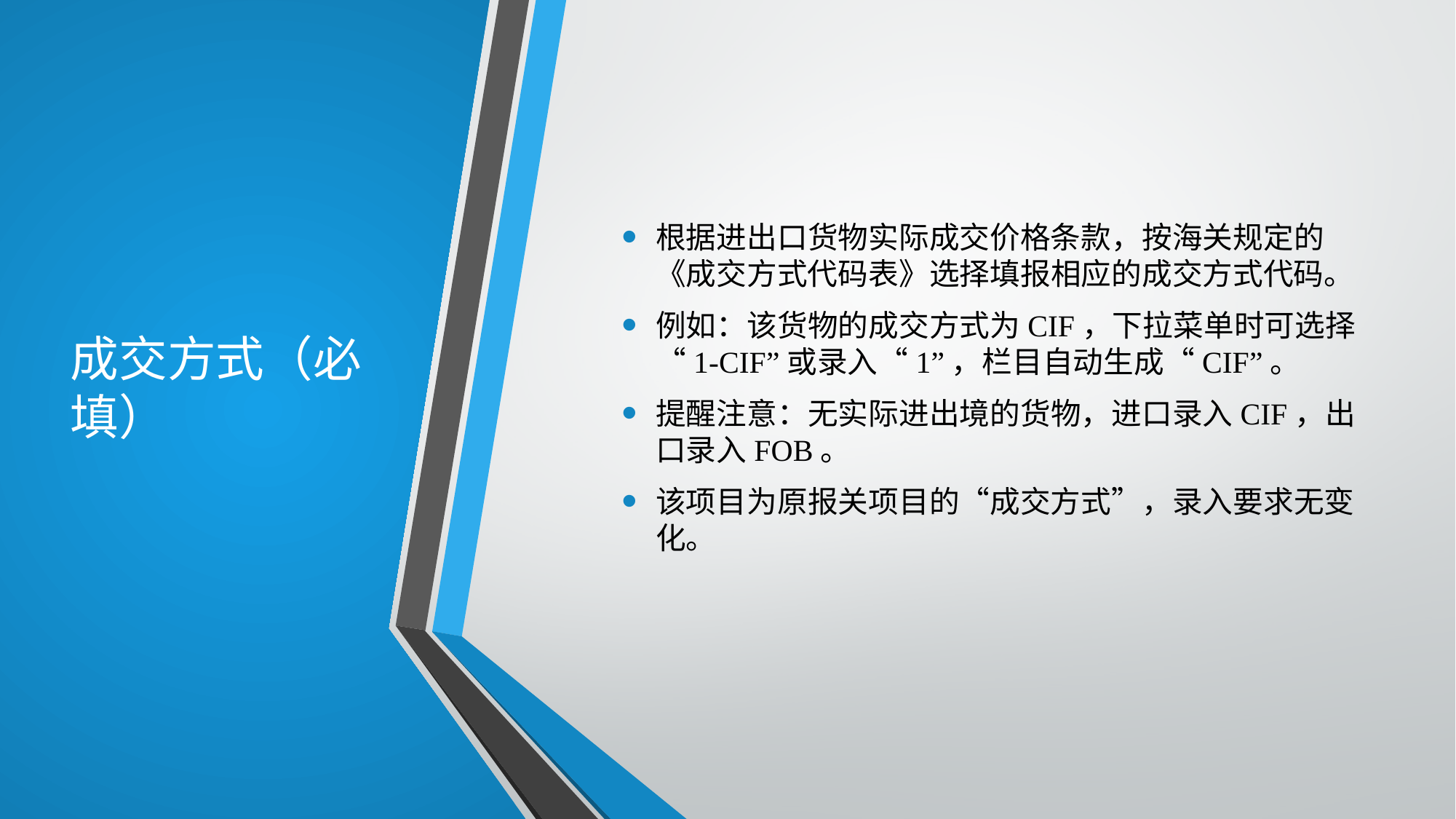

# 成交方式（必填）
根据进出口货物实际成交价格条款，按海关规定的《成交方式代码表》选择填报相应的成交方式代码。
例如：该货物的成交方式为CIF，下拉菜单时可选择“1-CIF”或录入“1”，栏目自动生成“CIF”。
提醒注意：无实际进出境的货物，进口录入CIF，出口录入FOB。
该项目为原报关项目的“成交方式”，录入要求无变化。